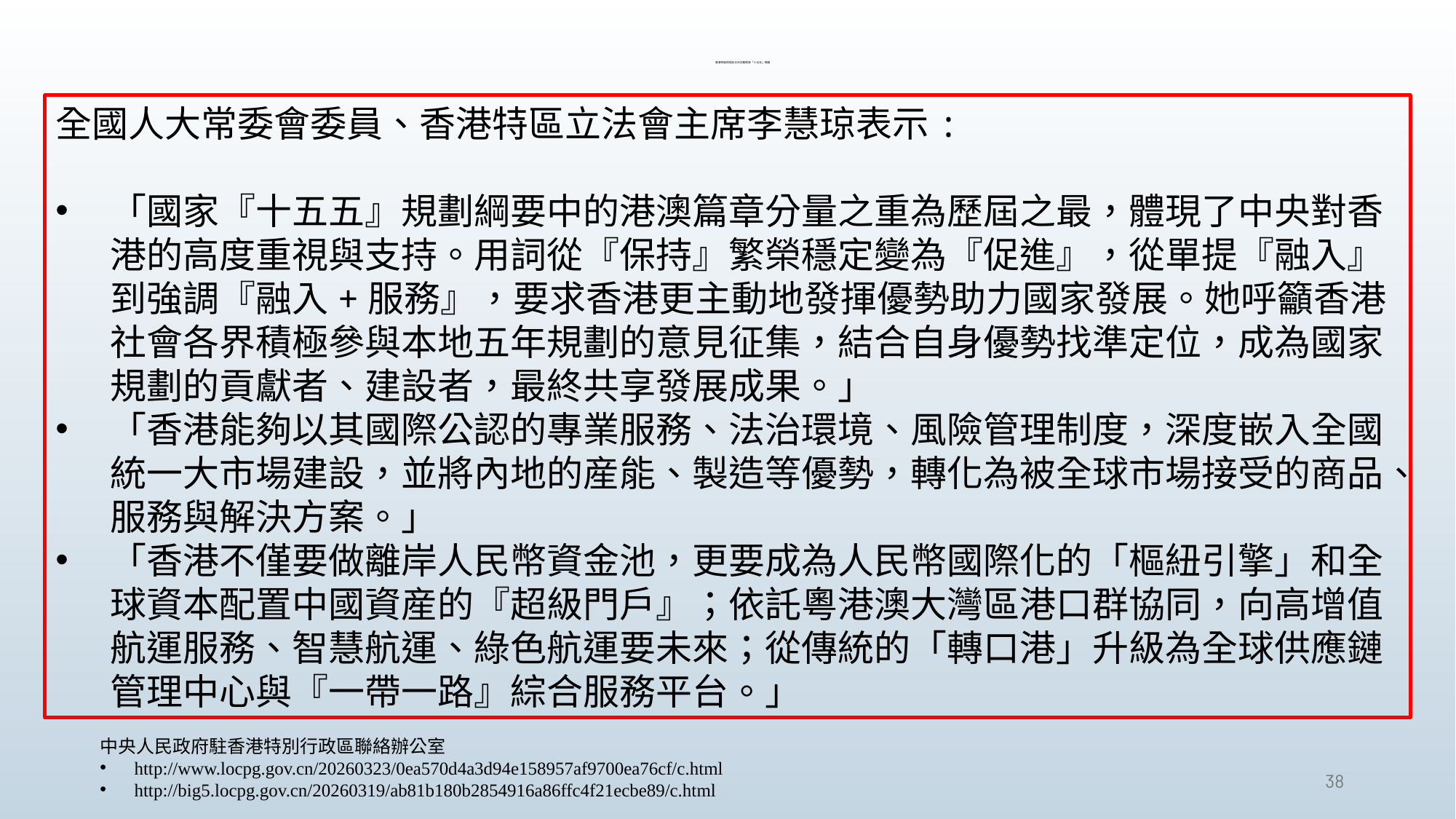

# 香港特區積極配合和主動對接「十五五」規劃
全國人大常委會委員、香港特區立法會主席李慧琼表示:

「國家『十五五』規劃綱要中的港澳篇章分量之重為歷屆之最，體現了中央對香港的高度重視與支持。用詞從『保持』繁榮穩定變為『促進』，從單提『融入』到強調『融入+服務』，要求香港更主動地發揮優勢助力國家發展。她呼籲香港社會各界積極參與本地五年規劃的意見征集，結合自身優勢找準定位，成為國家規劃的貢獻者、建設者，最終共享發展成果。」
「香港能夠以其國際公認的專業服務、法治環境、風險管理制度，深度嵌入全國統一大市場建設，並將內地的産能、製造等優勢，轉化為被全球市場接受的商品、服務與解決方案。」
「香港不僅要做離岸人民幣資金池，更要成為人民幣國際化的「樞紐引擎」和全球資本配置中國資産的『超級門戶』；依託粵港澳大灣區港口群協同，向高增值航運服務、智慧航運、綠色航運要未來；從傳統的「轉口港」升級為全球供應鏈管理中心與『一帶一路』綜合服務平台。」
中央人民政府駐香港特別行政區聯絡辦公室
http://www.locpg.gov.cn/20260323/0ea570d4a3d94e158957af9700ea76cf/c.html
http://big5.locpg.gov.cn/20260319/ab81b180b2854916a86ffc4f21ecbe89/c.html
38